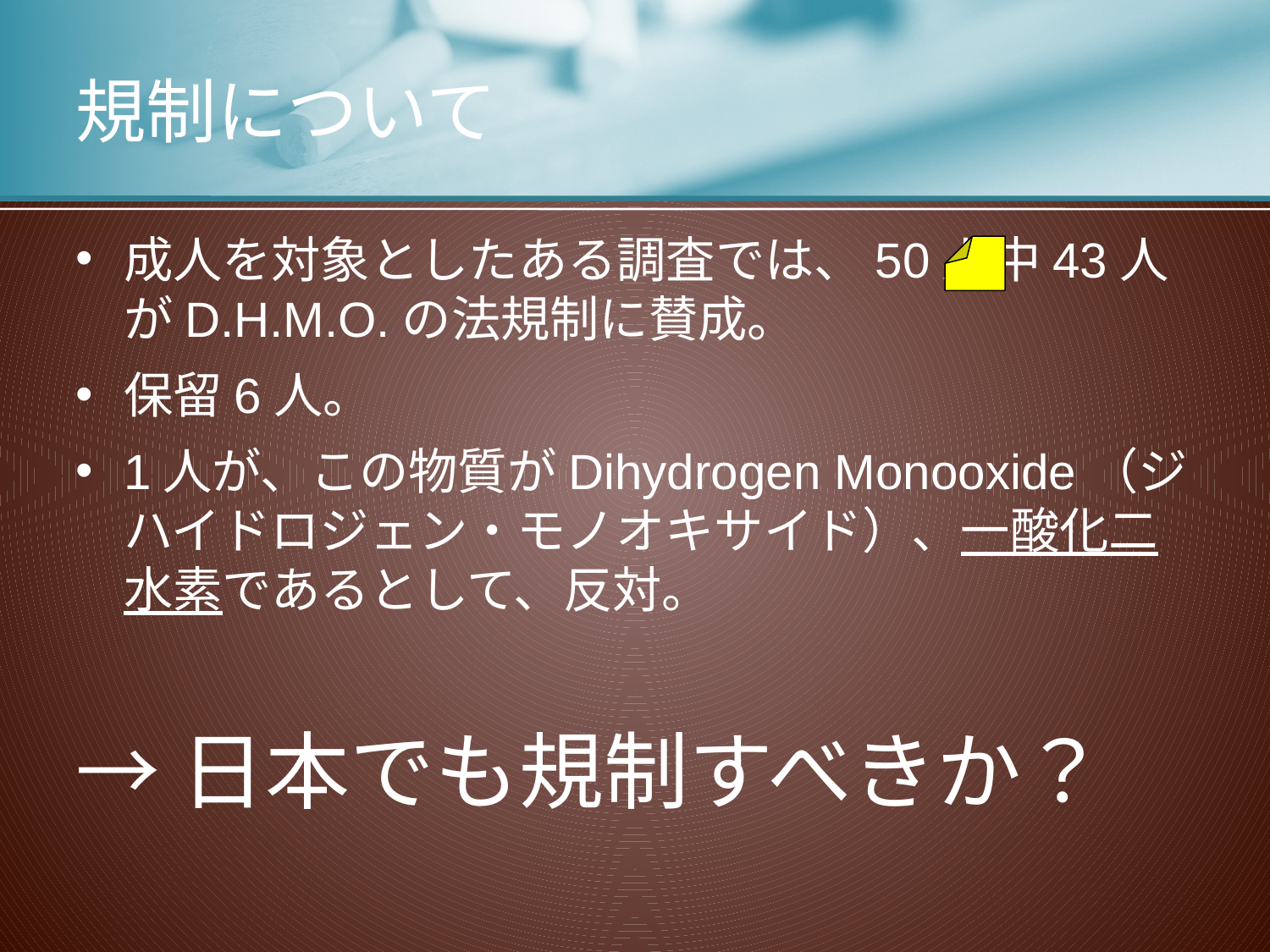

# 規制について
成人を対象としたある調査では、50人中43人がD.H.M.O.の法規制に賛成。
保留6人。
1人が、この物質がDihydrogen Monooxide（ジハイドロジェン・モノオキサイド）、一酸化二水素であるとして、反対。

→日本でも規制すべきか？